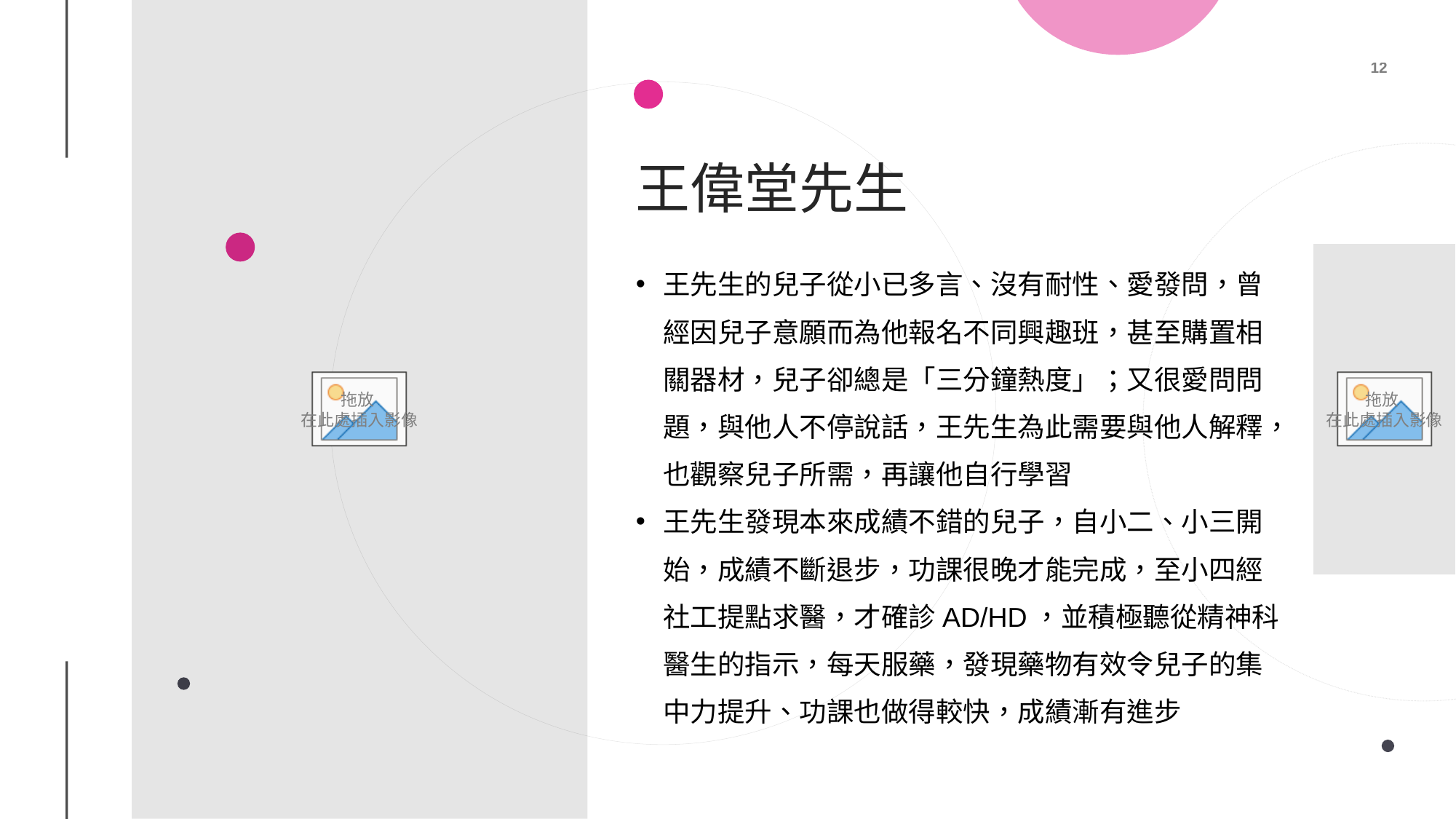

# 王偉堂先生
王先生的兒子從小已多言、沒有耐性、愛發問，曾經因兒子意願而為他報名不同興趣班，甚至購置相關器材，兒子卻總是「三分鐘熱度」；又很愛問問題，與他人不停說話，王先生為此需要與他人解釋，也觀察兒子所需，再讓他自行學習
王先生發現本來成績不錯的兒子，自小二、小三開始，成績不斷退步，功課很晚才能完成，至小四經社工提點求醫，才確診AD/HD，並積極聽從精神科醫生的指示，每天服藥，發現藥物有效令兒子的集中力提升、功課也做得較快，成績漸有進步